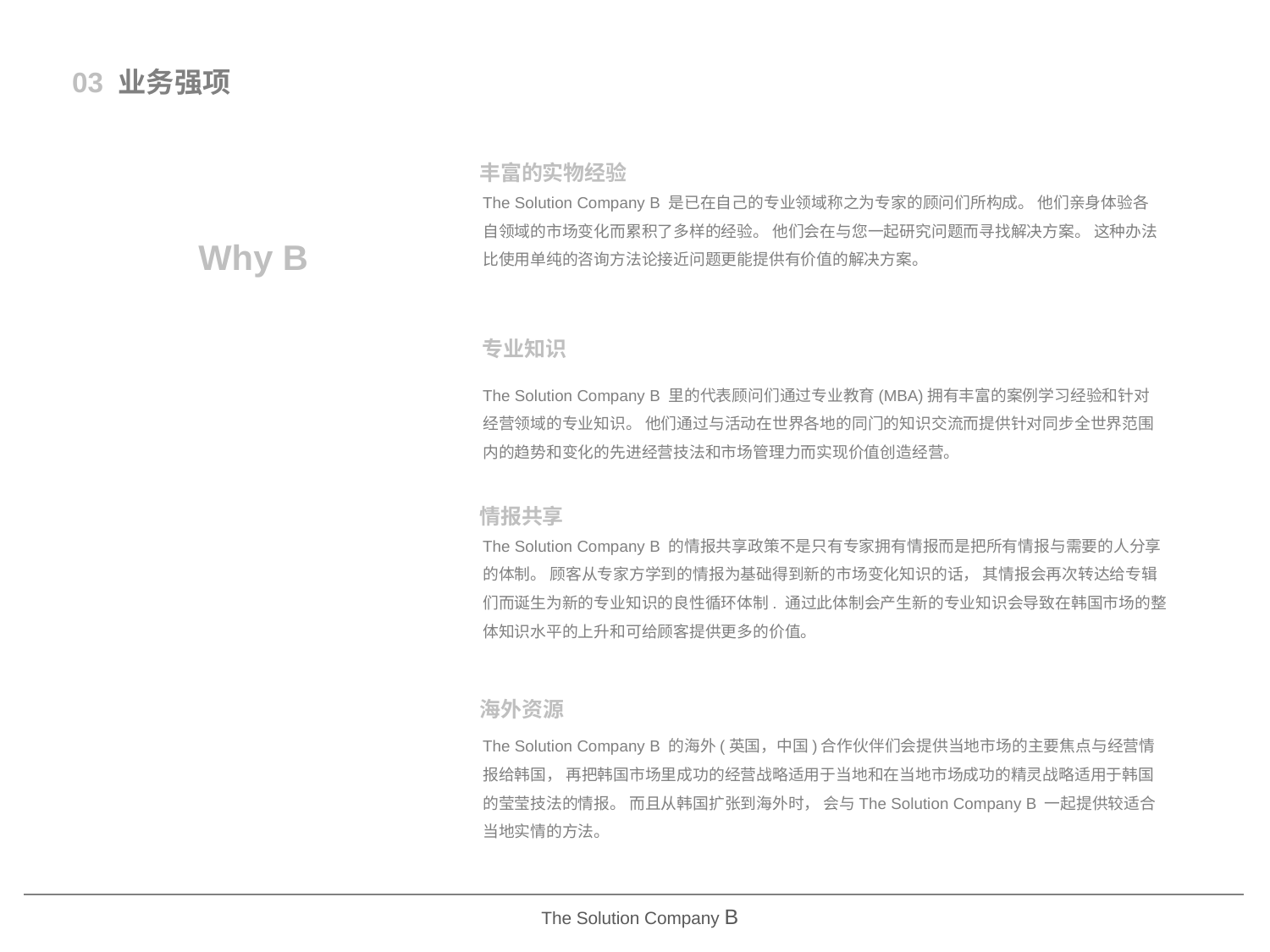

03 业务强项
丰富的实物经验
The Solution Company B 是已在自己的专业领域称之为专家的顾问们所构成。 他们亲身体验各自领域的市场变化而累积了多样的经验。 他们会在与您一起研究问题而寻找解决方案。 这种办法比使用单纯的咨询方法论接近问题更能提供有价值的解决方案。
Why B
专业知识
The Solution Company B 里的代表顾问们通过专业教育(MBA)拥有丰富的案例学习经验和针对经营领域的专业知识。 他们通过与活动在世界各地的同门的知识交流而提供针对同步全世界范围内的趋势和变化的先进经营技法和市场管理力而实现价值创造经营。
情报共享
The Solution Company B 的情报共享政策不是只有专家拥有情报而是把所有情报与需要的人分享的体制。 顾客从专家方学到的情报为基础得到新的市场变化知识的话， 其情报会再次转达给专辑们而诞生为新的专业知识的良性循环体制. 通过此体制会产生新的专业知识会导致在韩国市场的整体知识水平的上升和可给顾客提供更多的价值。
海外资源
The Solution Company B 的海外(英国，中国)合作伙伴们会提供当地市场的主要焦点与经营情报给韩国， 再把韩国市场里成功的经营战略适用于当地和在当地市场成功的精灵战略适用于韩国的莹莹技法的情报。 而且从韩国扩张到海外时， 会与The Solution Company B 一起提供较适合当地实情的方法。